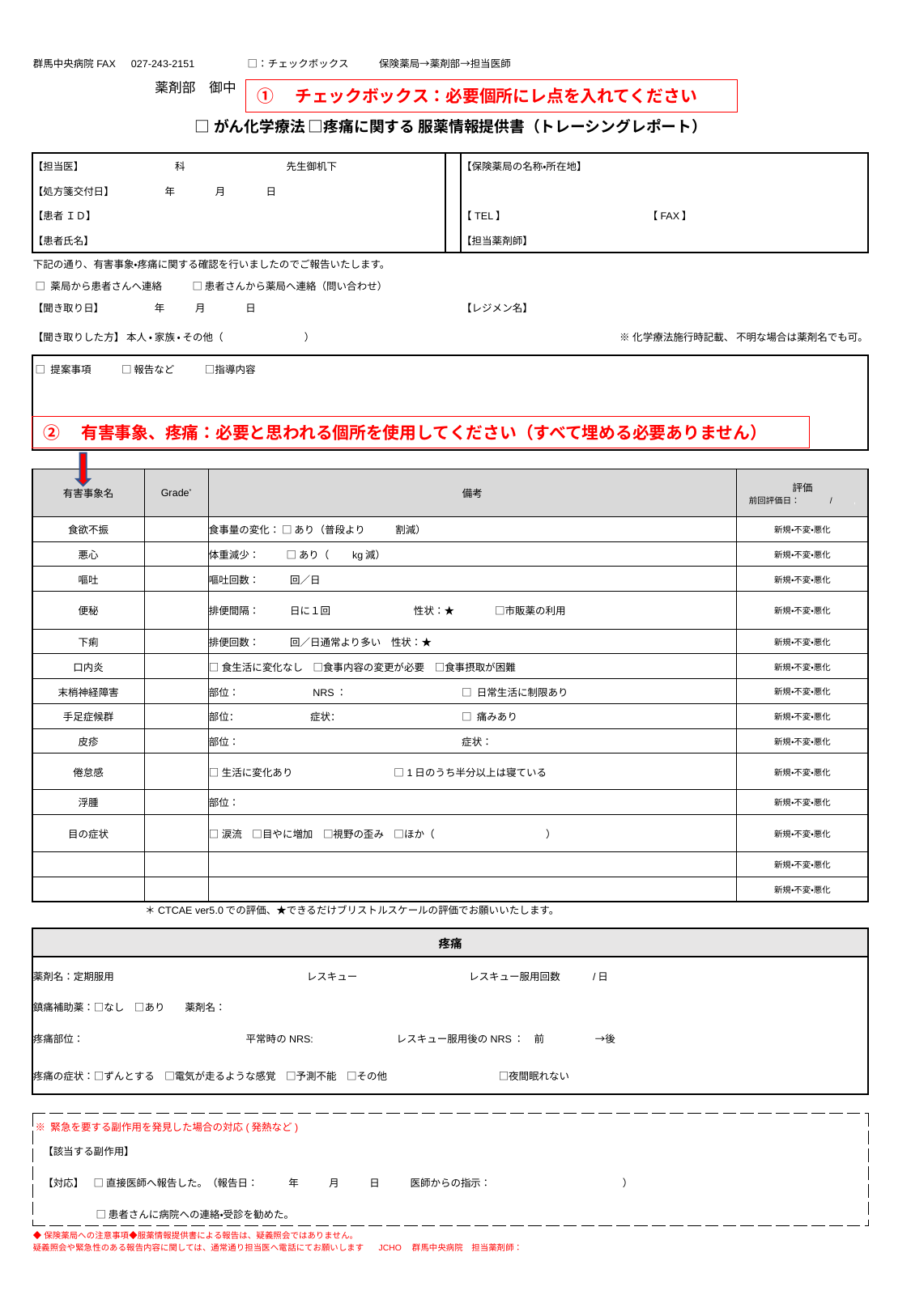

| 群馬中央病院FAX　027-243-2151　　　　　□：チェックボックス　　　保険薬局→薬剤部→担当医師 |  |  |  |  |  |
| --- | --- | --- | --- | --- | --- |
| 薬剤部　御中 |  |  |  |  |  |
| □がん化学療法 □疼痛に関する 服薬情報提供書（トレーシングレポート） |  |  |  |  |  |
| 【担当医】　　　　　　　　　科　　　　　　　　　　先生御机下 |  |  |  | 【保険薬局の名称・所在地】 |  |
| 【処方箋交付日】　　　　　年　　　　月　　　　日 |  |  |  |  |  |
| 【患者 ＩＤ】 |  |  |  | 【TEL】　　　　　　　　　　　　　　【FAX】 |  |
| 【患者氏名】 |  |  |  | 【担当薬剤師】 |  |
| 下記の通り、有害事象・疼痛に関する確認を行いましたのでご報告いたします。 |  |  |  |  |  |
| □ 薬局から患者さんへ連絡　　　□ 患者さんから薬局へ連絡（問い合わせ） |  |  |  |  |  |
| 【聞き取り日】　　　　　年　　　月　　　　日 |  |  |  | 【レジメン名】 |  |
| 【聞き取りした方】 本人 ・ 家族 ・ その他（　　　　　　　　） |  |  |  | ※化学療法施行時記載、 不明な場合は薬剤名でも可。 |  |
| □ 提案事項　　　□ 報告など　　　□指導内容 |  |  |  |  |  |
|  |  |  |  |  |  |
|  |  |  |  |  |  |
|  |  |  |  |  |  |
|  |  |  |  |  |  |
| 有害事象名 | Grade\* | 備考 |  |  | 評価 前回評価日：　　　 /　　, |
| 食欲不振 |  | 食事量の変化： □ あり（普段より　　　割減） |  |  | 新規・不変・悪化 |
| 悪心 |  | 体重減少： 　　 □ あり（　　kg減） |  |  | 新規・不変・悪化 |
| 嘔吐 |  | 嘔吐回数：　　　回／日 |  |  | 新規・不変・悪化 |
| 便秘 |  | 排便間隔：　　　日に１回　　　　　　　　 性状：★　　　　□市販薬の利用 |  |  | 新規・不変・悪化 |
| 下痢 |  | 排便回数：　　　回／日通常より多い　性状：★ |  |  | 新規・不変・悪化 |
| 口内炎 |  | □食生活に変化なし　□食事内容の変更が必要　□食事摂取が困難 |  |  | 新規・不変・悪化 |
| 末梢神経障害 |  | 部位：　　　　　　　NRS： |  | □ 日常生活に制限あり | 新規・不変・悪化 |
| 手足症候群 |  | 部位：　　　　　　　症状： |  | □ 痛みあり | 新規・不変・悪化 |
| 皮疹 |  | 部位： |  | 症状： | 新規・不変・悪化 |
| 倦怠感 |  | □生活に変化あり　　　　　　　　　　□1日のうち半分以上は寝ている |  |  | 新規・不変・悪化 |
| 浮腫 |  | 部位： |  |  | 新規・不変・悪化 |
| 目の症状 |  | □涙流　□目やに増加　□視野の歪み　□ほか（　　　　　　　　　　　） |  |  | 新規・不変・悪化 |
|  |  |  |  |  | 新規・不変・悪化 |
|  |  |  |  |  | 新規・不変・悪化 |
|  | ＊CTCAE ver5.0での評価、★できるだけブリストルスケールの評価でお願いいたします。 |  |  |  |  |
| 疼痛 |  |  |  |  |  |
| 薬剤名：定期服用　　　　　　　　　　　　　　　　　　　レスキュー　　　　　　　　　　　レスキュー服用回数　　　/日 |  |  |  |  |  |
| 鎮痛補助薬：□なし　□あり　　薬剤名： |  |  |  |  |  |
| 疼痛部位：　　　　　　　　　　　　　　　　平常時のNRS:　　　　　　　　レスキュー服用後のNRS：　前　　　　　→後 |  |  |  |  |  |
| 疼痛の症状：□ずんとする　□電気が走るような感覚　□予測不能　□その他　　　　　　　　　　　□夜間眠れない |  |  |  |  |  |
|  |  |  |  |  |  |
| ※ 緊急を要する副作用を発見した場合の対応(発熱など) |  |  |  |  |  |
| 【該当する副作用】 |  |  |  |  |  |
| 【対応】　□ 直接医師へ報告した。（報告日：　　　年　　　月　　　日　　　医師からの指示：　　　　　　　　　　　　　） |  |  |  |  |  |
| □ 患者さんに病院への連絡・受診を勧めた。 |  |  |  |  |  |
| ◆保険薬局への注意事項◆服薬情報提供書による報告は、疑義照会ではありません。 疑義照会や緊急性のある報告内容に関しては、通常通り担当医へ電話にてお願いします　 JCHO　群馬中央病院　担当薬剤師： |  |  |  |  |  |
①　チェックボックス：必要個所にレ点を入れてください
②　有害事象、疼痛：必要と思われる個所を使用してください（すべて埋める必要ありません）